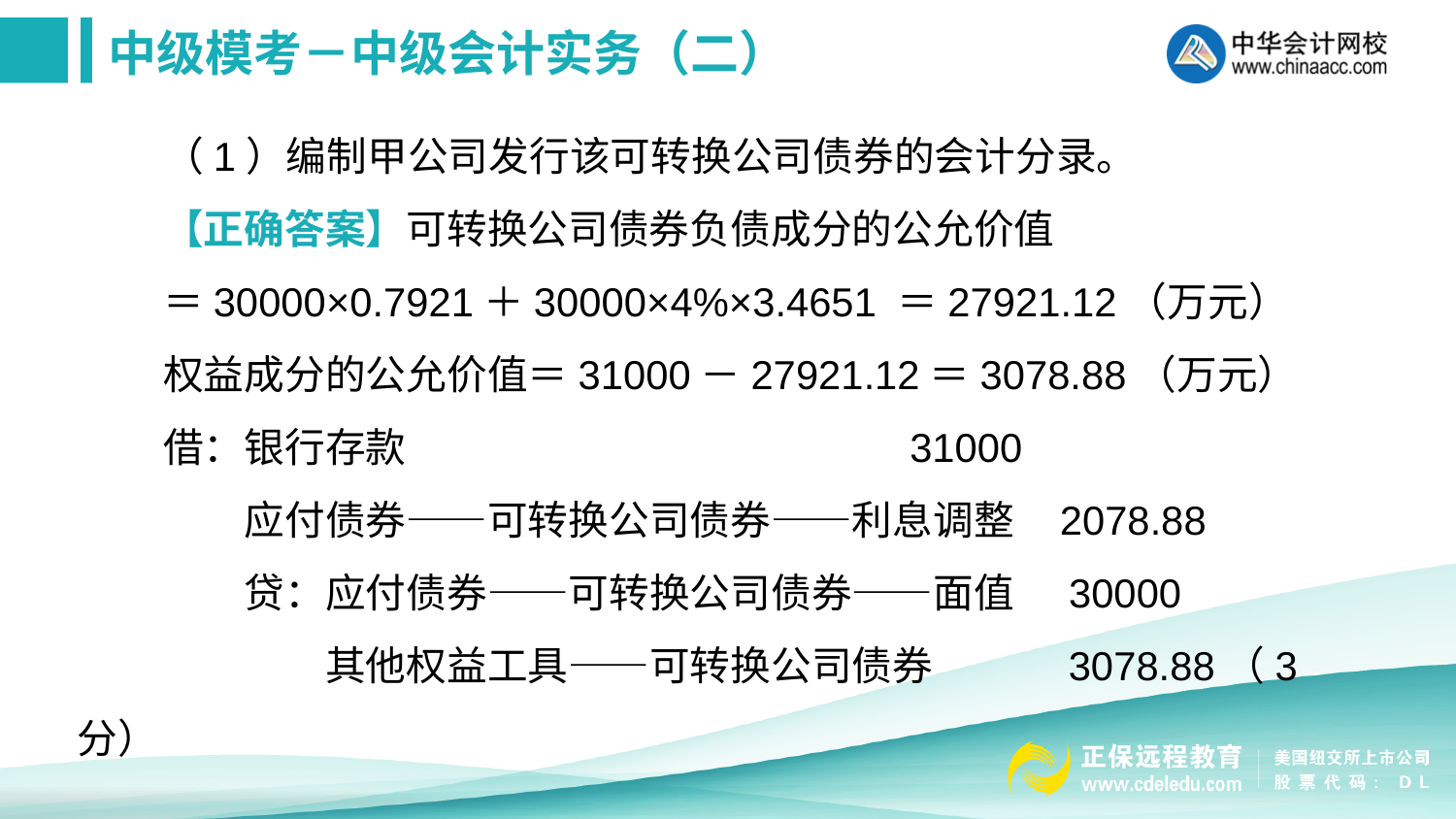

（1）编制甲公司发行该可转换公司债券的会计分录。
【正确答案】可转换公司债券负债成分的公允价值
＝30000×0.7921＋30000×4%×3.4651 ＝27921.12（万元）
权益成分的公允价值＝31000－27921.12＝3078.88（万元）
借：银行存款                                                       31000
　　应付债券——可转换公司债券——利息调整    2078.88
　　贷：应付债券——可转换公司债券——面值     30000
　　　　其他权益工具——可转换公司债券              3078.88（3分）